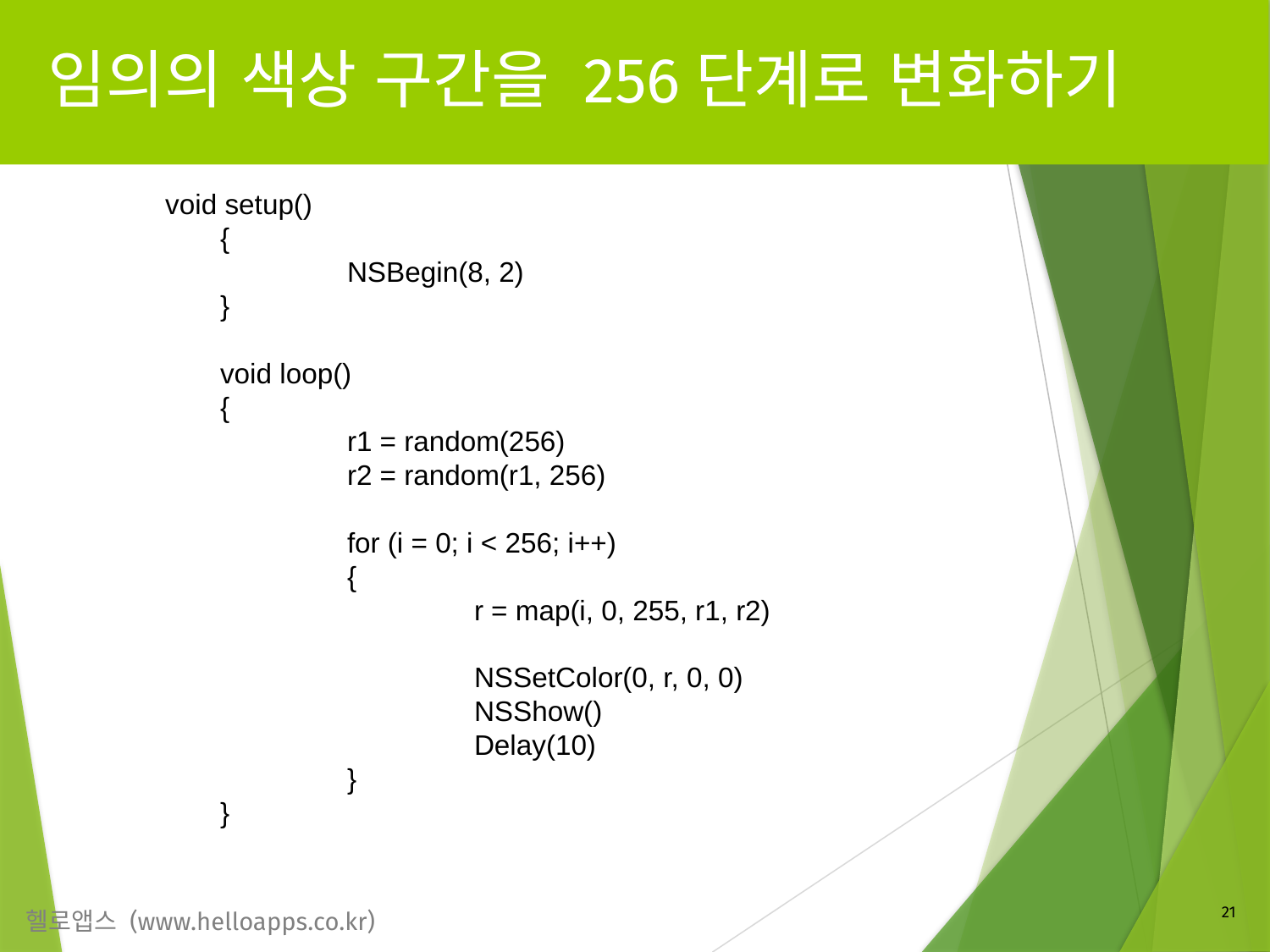

# 임의의 색상 구간을 256단계로 변화하기
 void setup()
        {
	        NSBegin(8, 2)
        }

        void loop()
        {
	        r1 = random(256)
	        r2 = random(r1, 256)

	        for (i = 0; i < 256; i++)
	        {
		        r = map(i, 0, 255, r1, r2)

		        NSSetColor(0, r, 0, 0)
		        NSShow()
		        Delay(10)
	        }
        }
21